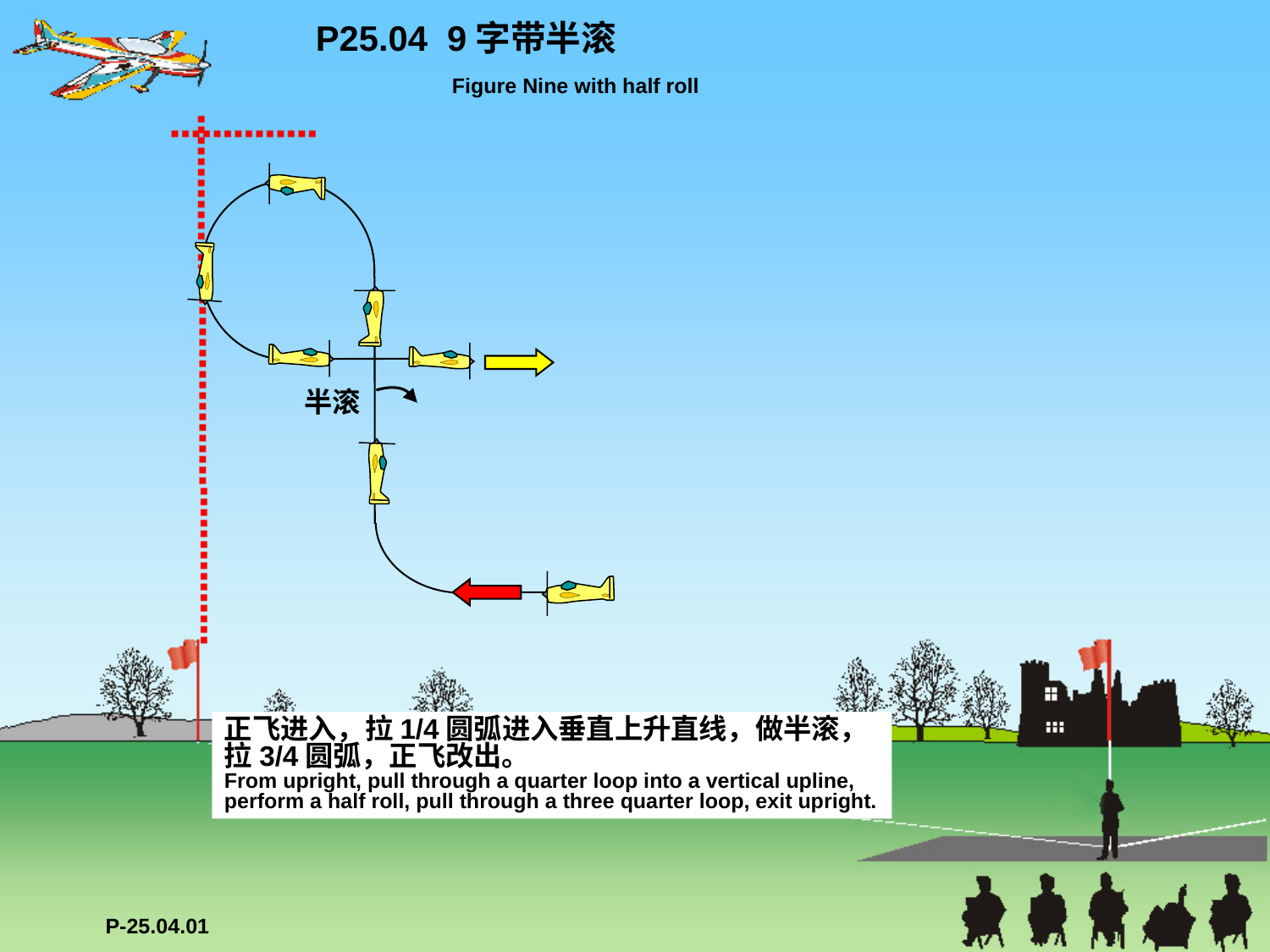

P25.04  9字带半滚
              Figure Nine with half roll

半滚

正飞进入，拉1/4圆弧进入垂直上升直线，做半滚，拉3/4圆弧，正飞改出。
From upright, pull through a quarter loop into a vertical upline, perform a half roll, pull through a three quarter loop, exit upright.
P-25.04.01